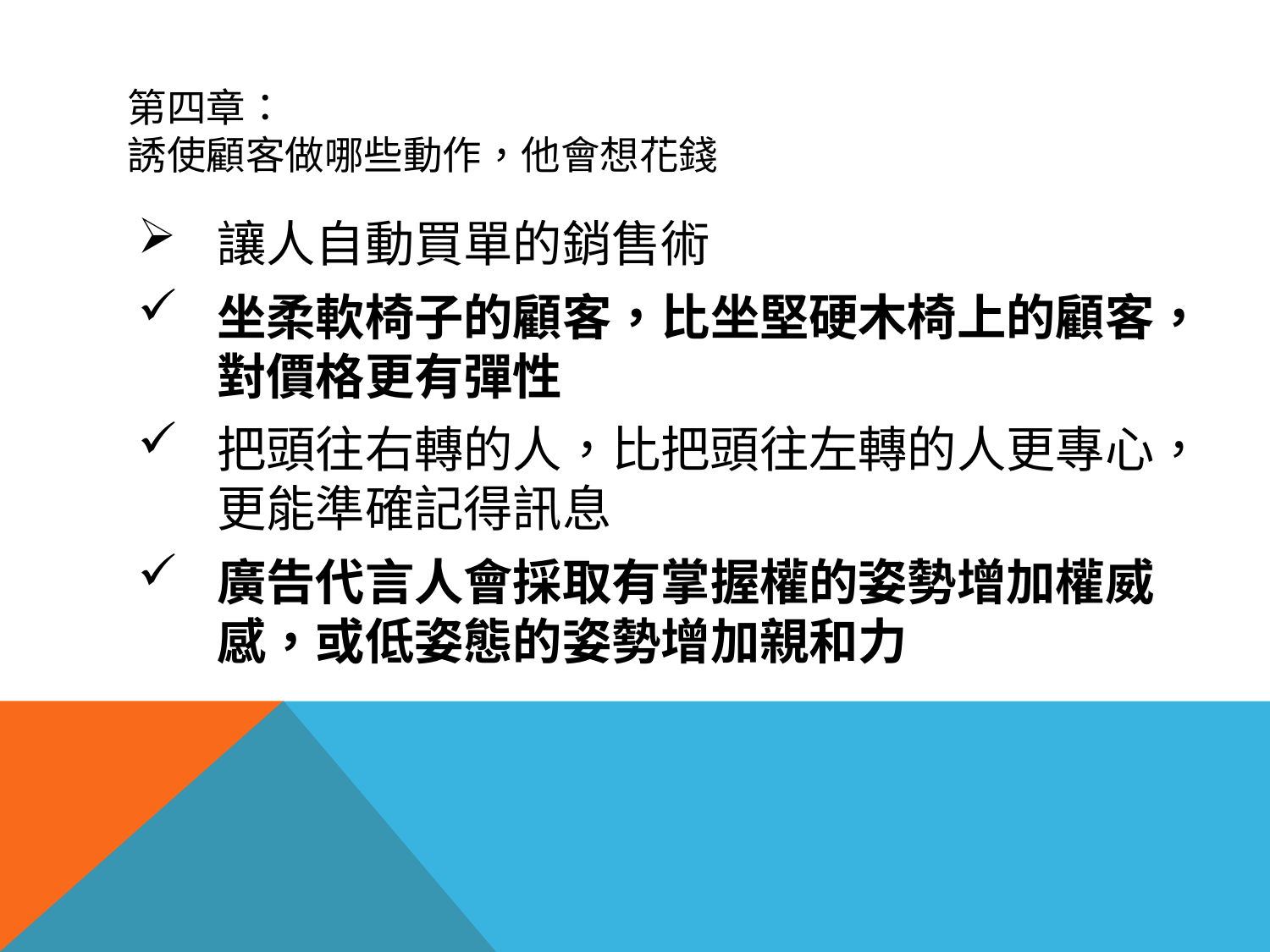

# 第四章： 誘使顧客做哪些動作，他會想花錢
讓人自動買單的銷售術
坐柔軟椅子的顧客，比坐堅硬木椅上的顧客，對價格更有彈性
把頭往右轉的人，比把頭往左轉的人更專心，更能準確記得訊息
廣告代言人會採取有掌握權的姿勢增加權威感，或低姿態的姿勢增加親和力